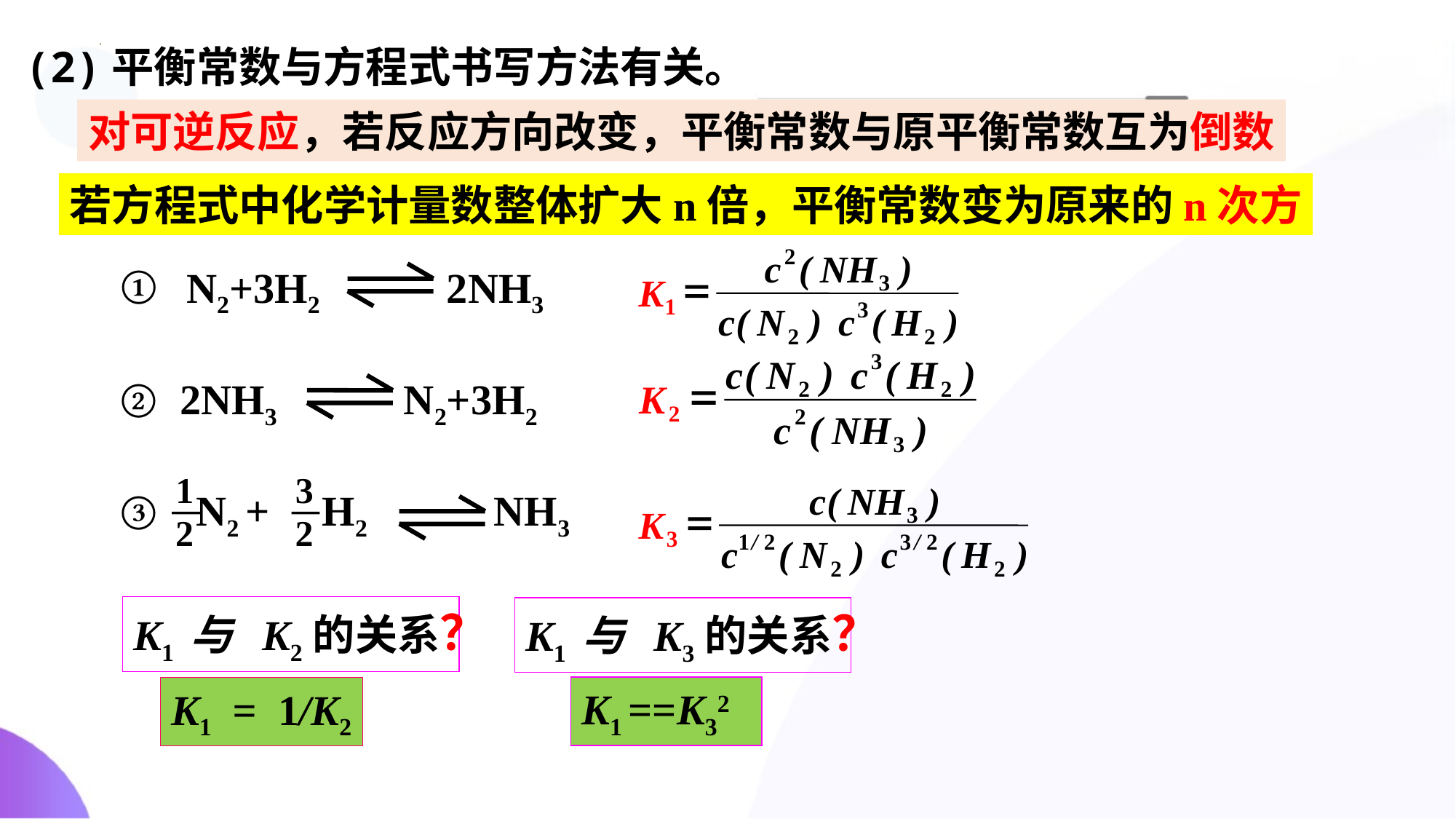

(2)平衡常数与方程式书写方法有关。
对可逆反应，若反应方向改变，平衡常数与原平衡常数互为倒数

若方程式中化学计量数整体扩大n倍，平衡常数变为原来的n次方

2
c
(
NH
)
=
3

3
c
(
N
)
c
(
H
)
2
2
①
N2+3H2            2NH3

K
1

3
c
(
N
)
c
(
H
)
=
2
2

2
c
(
NH
)
3
②
2NH3            N2+3H2

K
2
1
2

3
2

     N2 +     H2            NH3

c
(
NH
)
=
3

1
/
2
3
/
2
c
(
N
)
c
(
H
)
2
2
③
K
3

K1 与  K2的关系？
K1 与  K3的关系？
K1 ==K32
K1  =  1/K2